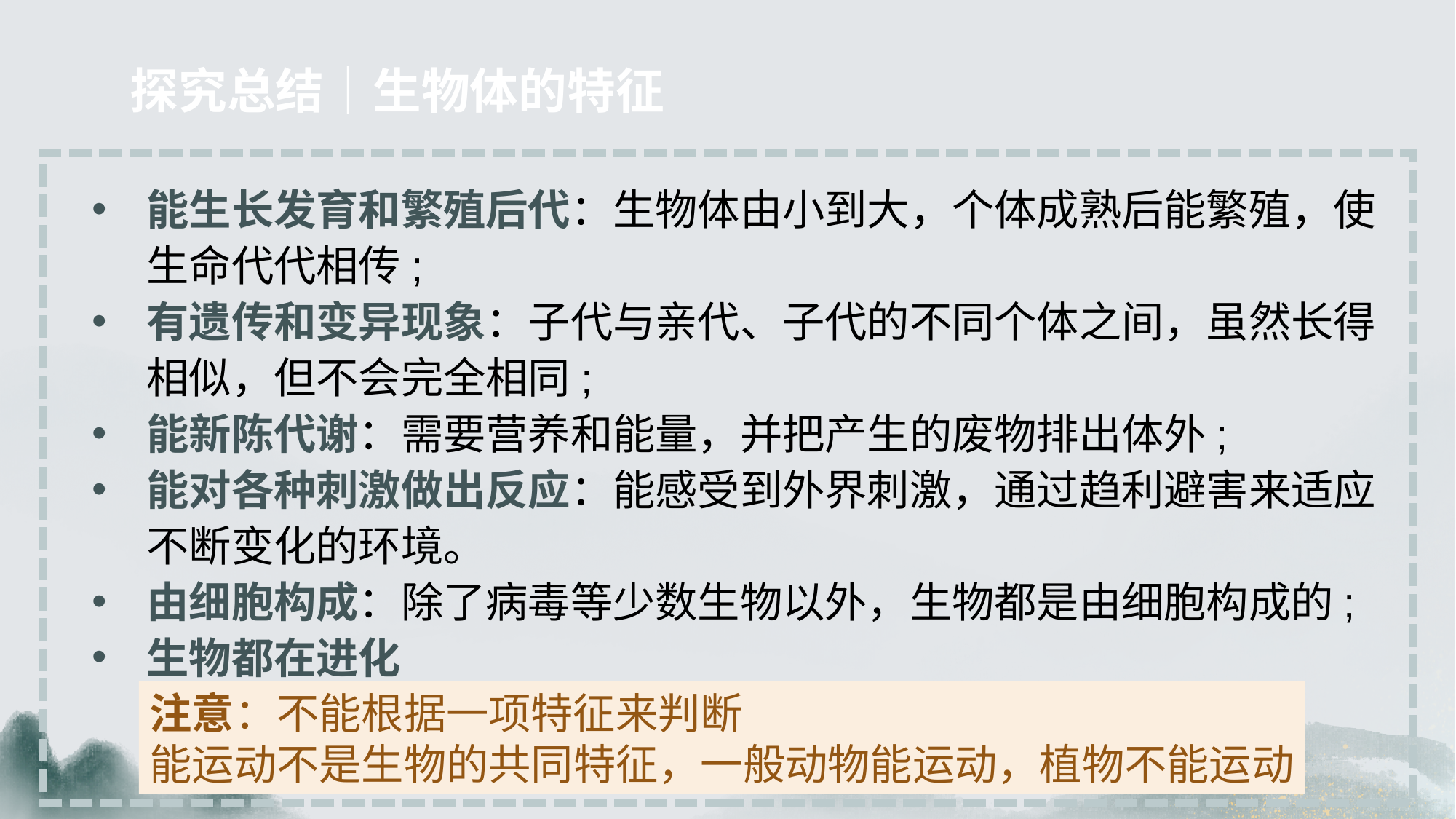

探究总结｜生物体的特征

能生长发育和繁殖后代：生物体由小到大，个体成熟后能繁殖，使生命代代相传;
有遗传和变异现象：子代与亲代、子代的不同个体之间，虽然长得相似，但不会完全相同;
能新陈代谢：需要营养和能量，并把产生的废物排出体外;
能对各种刺激做出反应：能感受到外界刺激，通过趋利避害来适应不断变化的环境。
由细胞构成：除了病毒等少数生物以外，生物都是由细胞构成的;
生物都在进化
注意：不能根据一项特征来判断
能运动不是生物的共同特征，一般动物能运动，植物不能运动